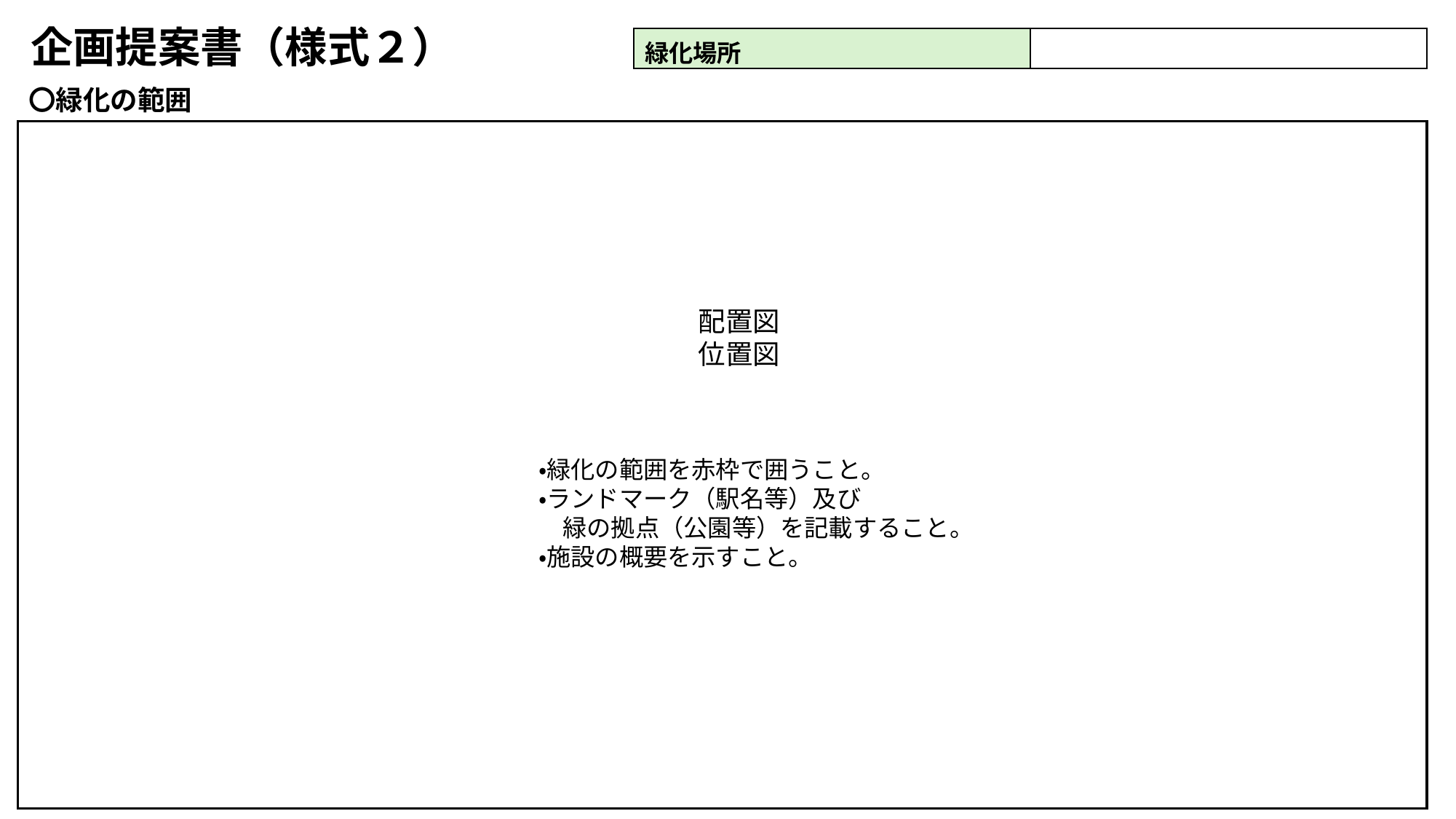

企画提案書（様式２）
| 緑化場所 |  |
| --- | --- |
〇緑化の範囲

配置図
位置図
・緑化の範囲を赤枠で囲うこと。
・ランドマーク（駅名等）及び
　緑の拠点（公園等）を記載すること。
・施設の概要を示すこと。